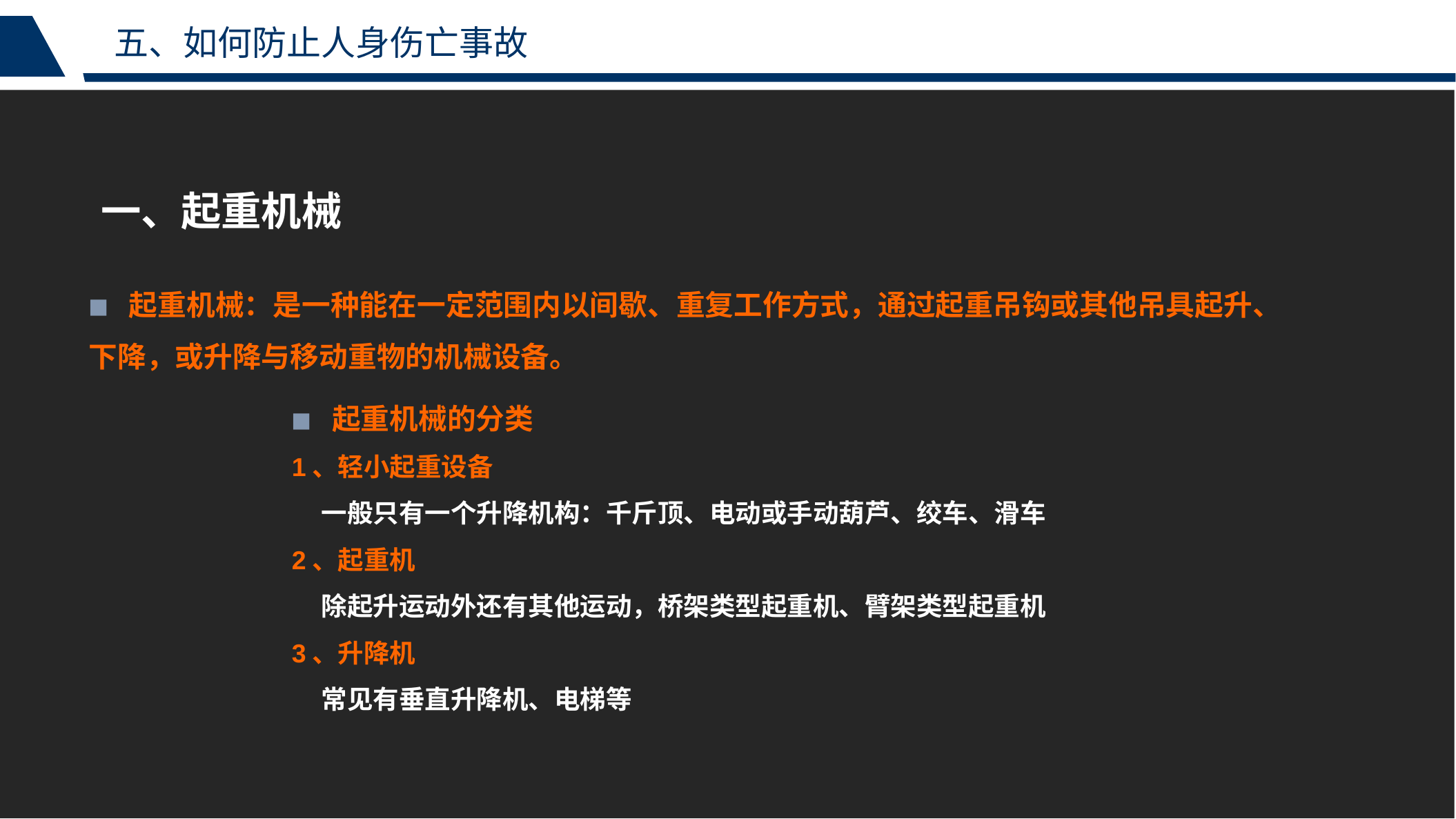

五、如何防止人身伤亡事故

一、起重机械
■  起重机械：是一种能在一定范围内以间歇、重复工作方式，通过起重吊钩或其他吊具起升、下降，或升降与移动重物的机械设备。
■  起重机械的分类
1、轻小起重设备
    一般只有一个升降机构：千斤顶、电动或手动葫芦、绞车、滑车
2、起重机
    除起升运动外还有其他运动，桥架类型起重机、臂架类型起重机
3、升降机
    常见有垂直升降机、电梯等